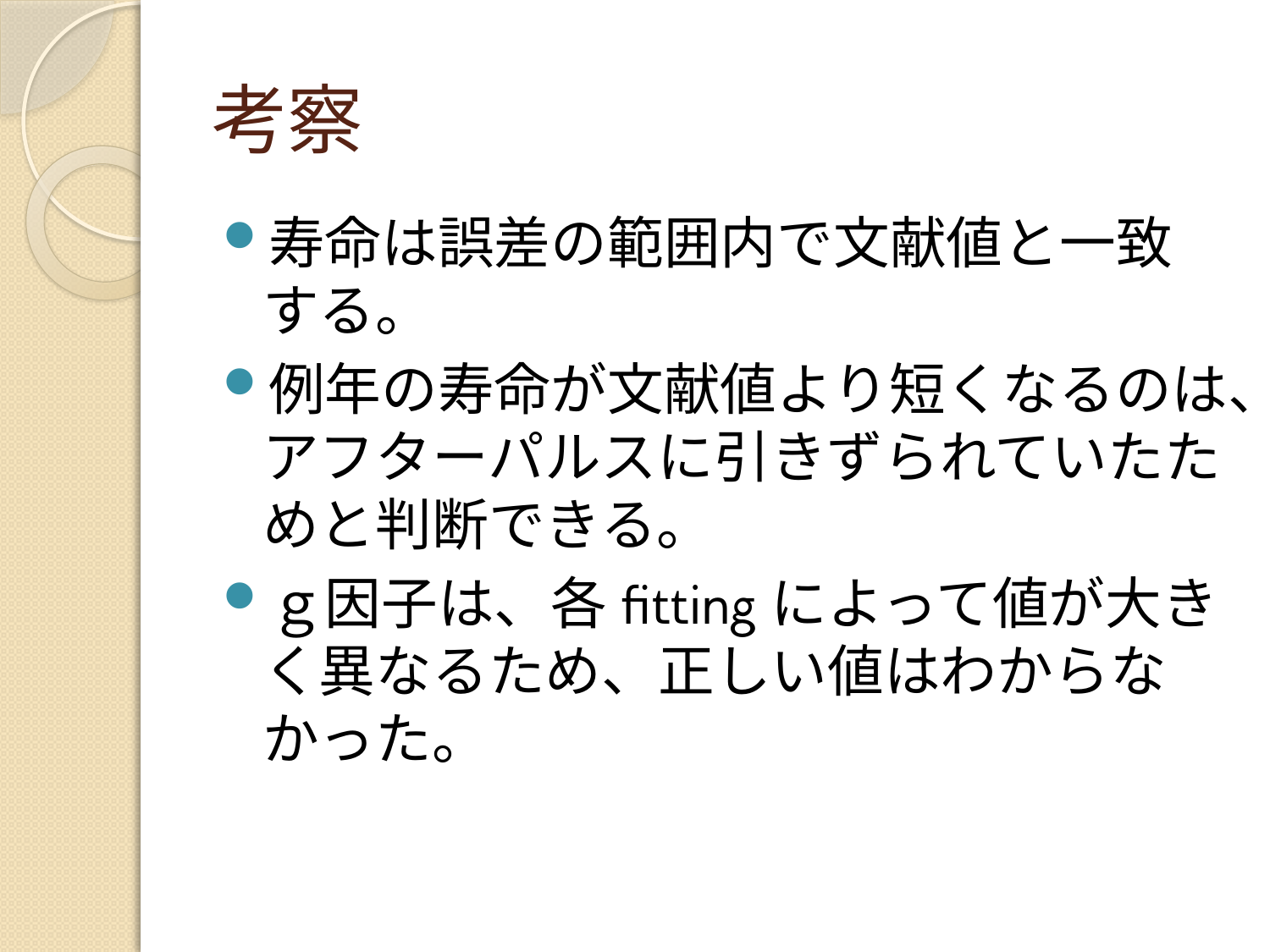

# 考察
寿命は誤差の範囲内で文献値と一致する。
例年の寿命が文献値より短くなるのは、アフターパルスに引きずられていたためと判断できる。
ｇ因子は、各fittingによって値が大きく異なるため、正しい値はわからなかった。